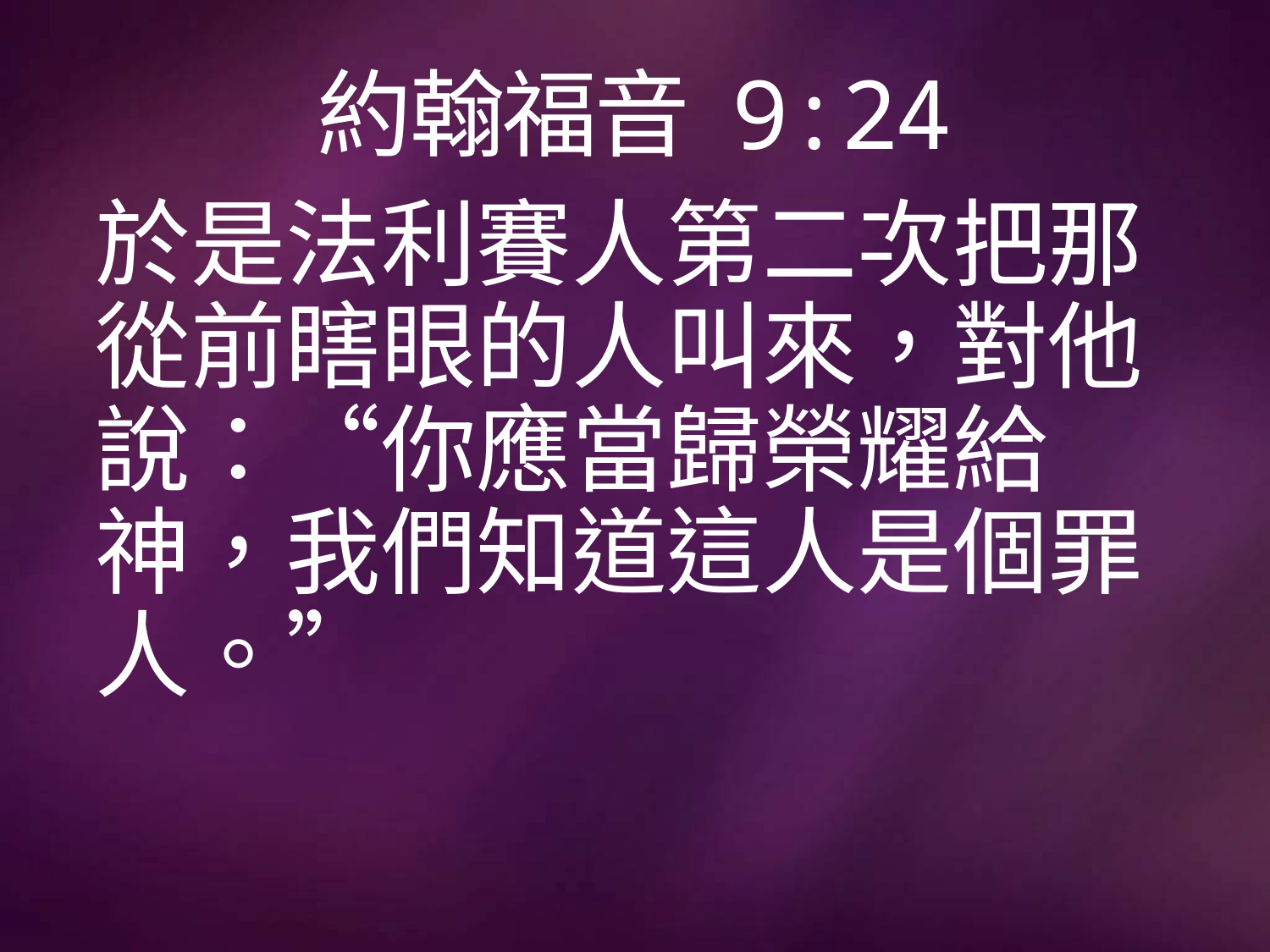

# 約翰福音 9:24
於是法利賽人第二次把那從前瞎眼的人叫來，對他說：“你應當歸榮耀給　神，我們知道這人是個罪人。”